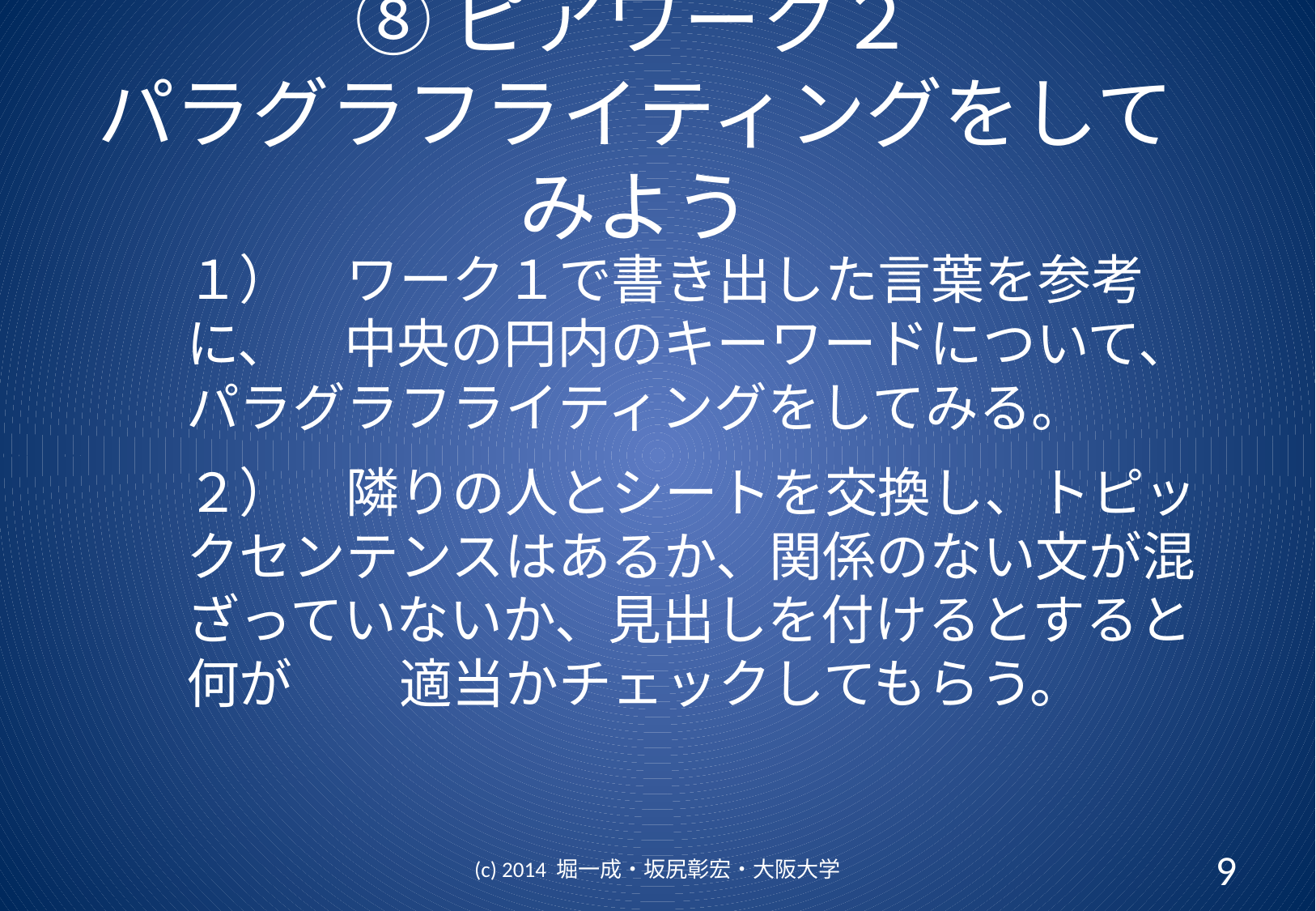

# ⑧ピアワーク２ パラグラフライティングをしてみよう
１）　ワーク１で書き出した言葉を参考に、　中央の円内のキーワードについて、パラグラフライティングをしてみる。
２）　隣りの人とシートを交換し、トピックセンテンスはあるか、関係のない文が混ざっていないか、見出しを付けるとすると何が　　適当かチェックしてもらう。
(c) 2014 堀一成・坂尻彰宏・大阪大学
9